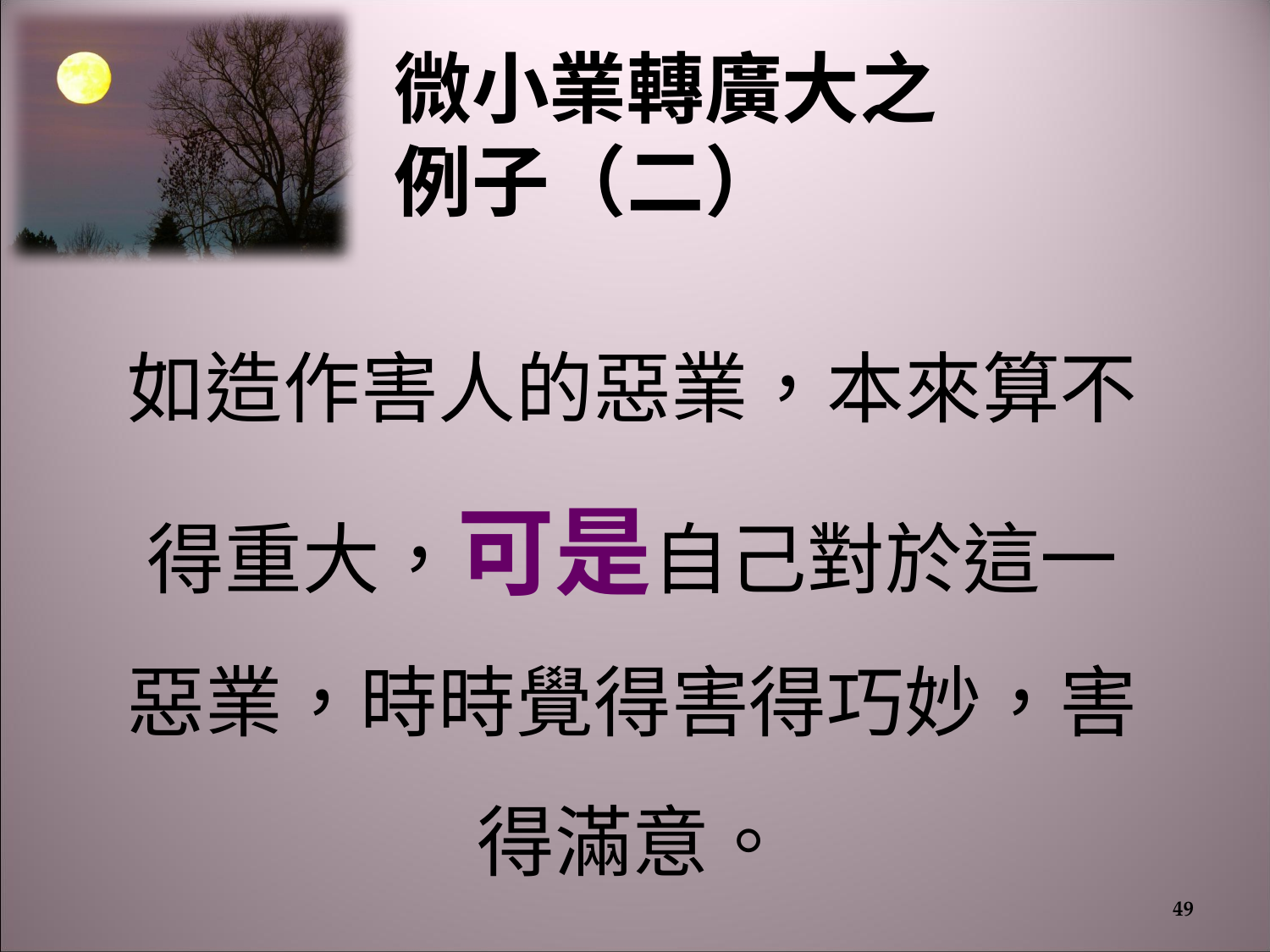

微小業轉廣大之
例子（二）
如造作害人的惡業，本來算不得重大，可是自己對於這一惡業，時時覺得害得巧妙，害得滿意。
49